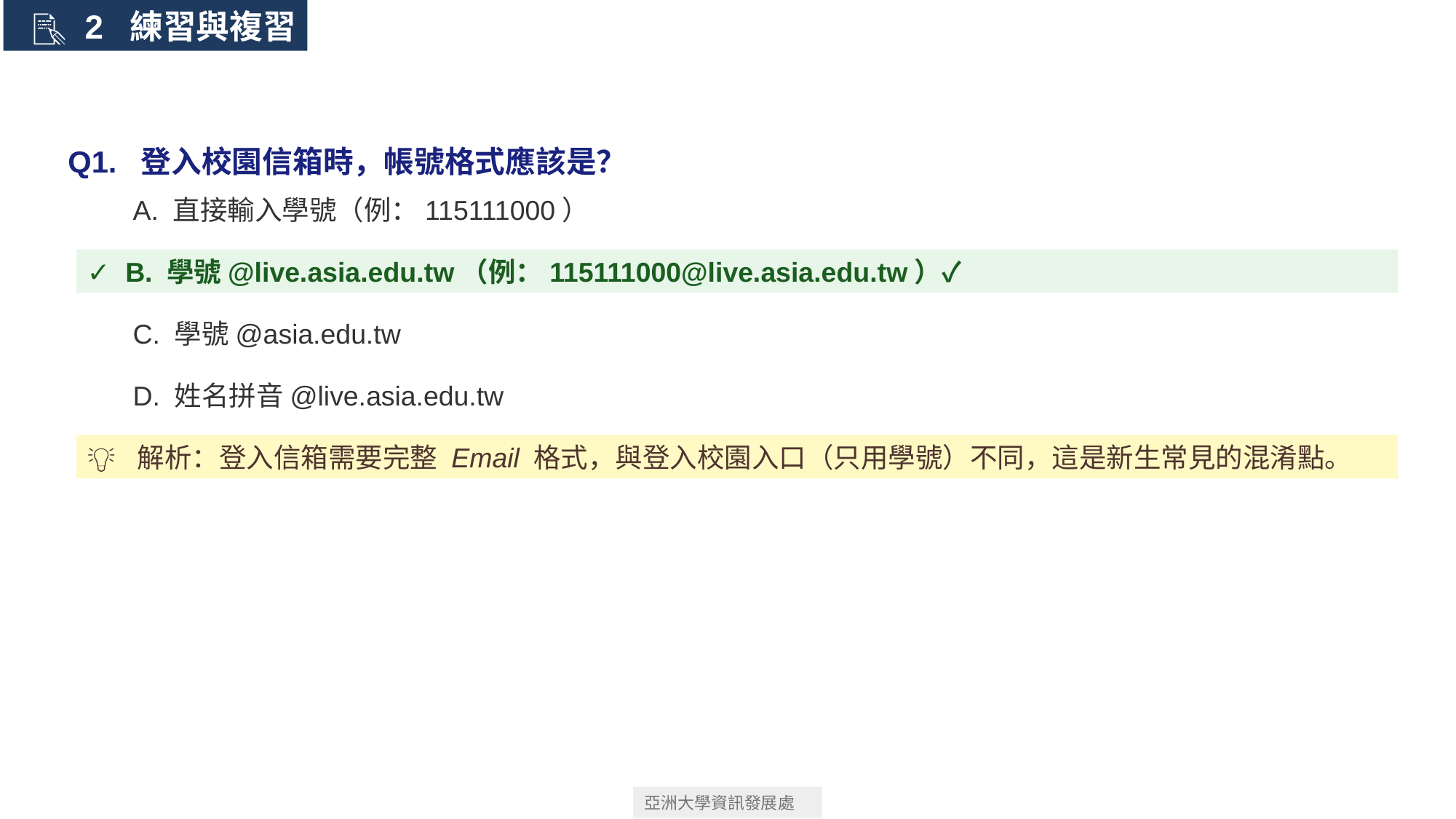

📝  2  練習與複習
Q1.  登入校園信箱時，帳號格式應該是？
      A. 直接輸入學號（例：115111000）
✓  B. 學號@live.asia.edu.tw（例：115111000@live.asia.edu.tw）✓
      C. 學號@asia.edu.tw
      D. 姓名拼音@live.asia.edu.tw
💡  解析：登入信箱需要完整 Email 格式，與登入校園入口（只用學號）不同，這是新生常見的混淆點。
亞洲大學資訊發展處